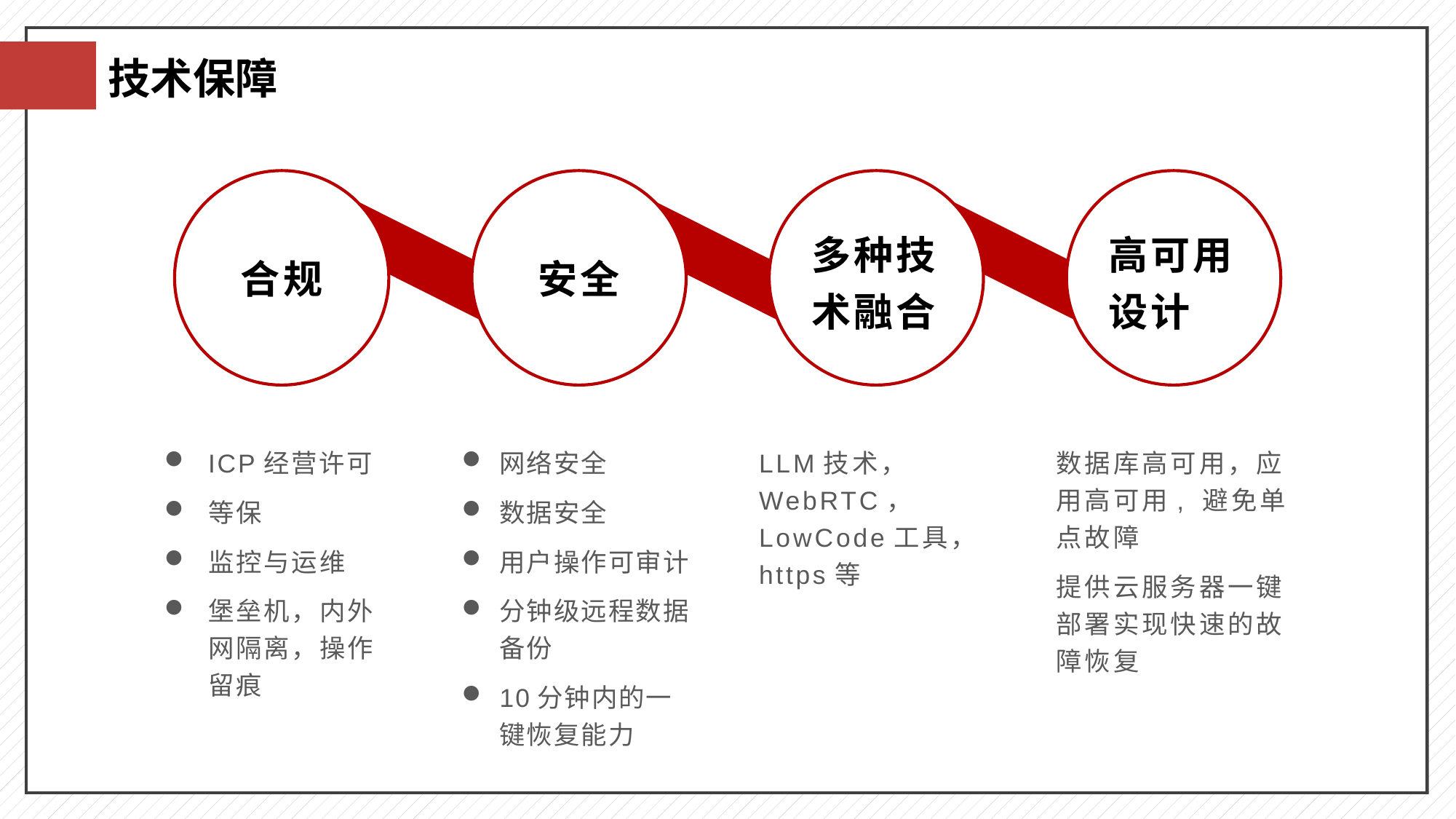

技术保障
合规
安全
多种技术融合
高可用设计

ICP经营许可
等保
监控与运维
堡垒机，内外网隔离，操作留痕
网络安全
数据安全
用户操作可审计
分钟级远程数据备份
10分钟内的一键恢复能力
LLM技术， WebRTC， LowCode工具，https等
数据库高可用，应用高可用, 避免单点故障
提供云服务器一键部署实现快速的故障恢复